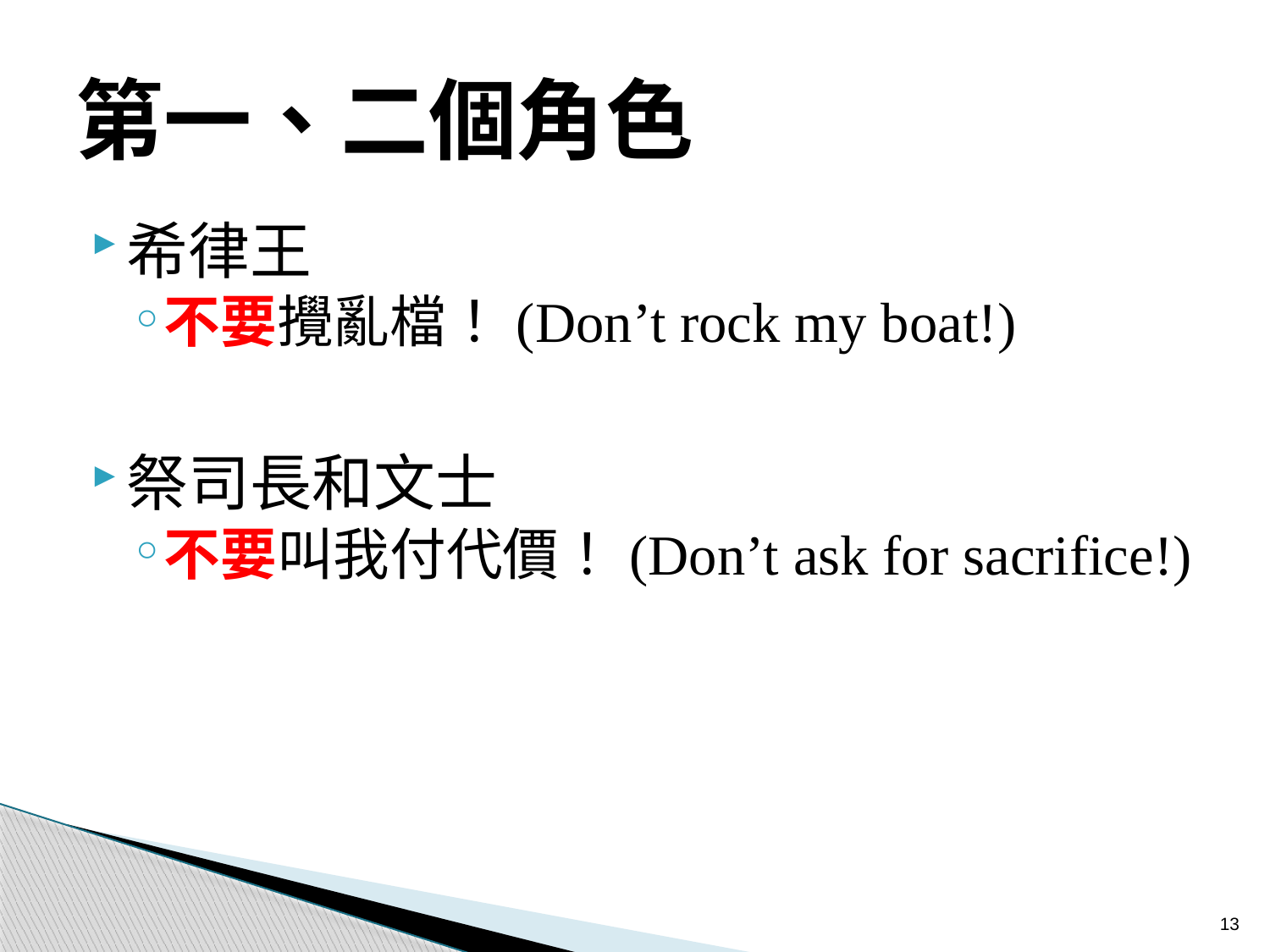

# 第一、二個角色
希律王
不要攪亂檔！(Don’t rock my boat!)

祭司長和文士
不要叫我付代價！(Don’t ask for sacrifice!)
13